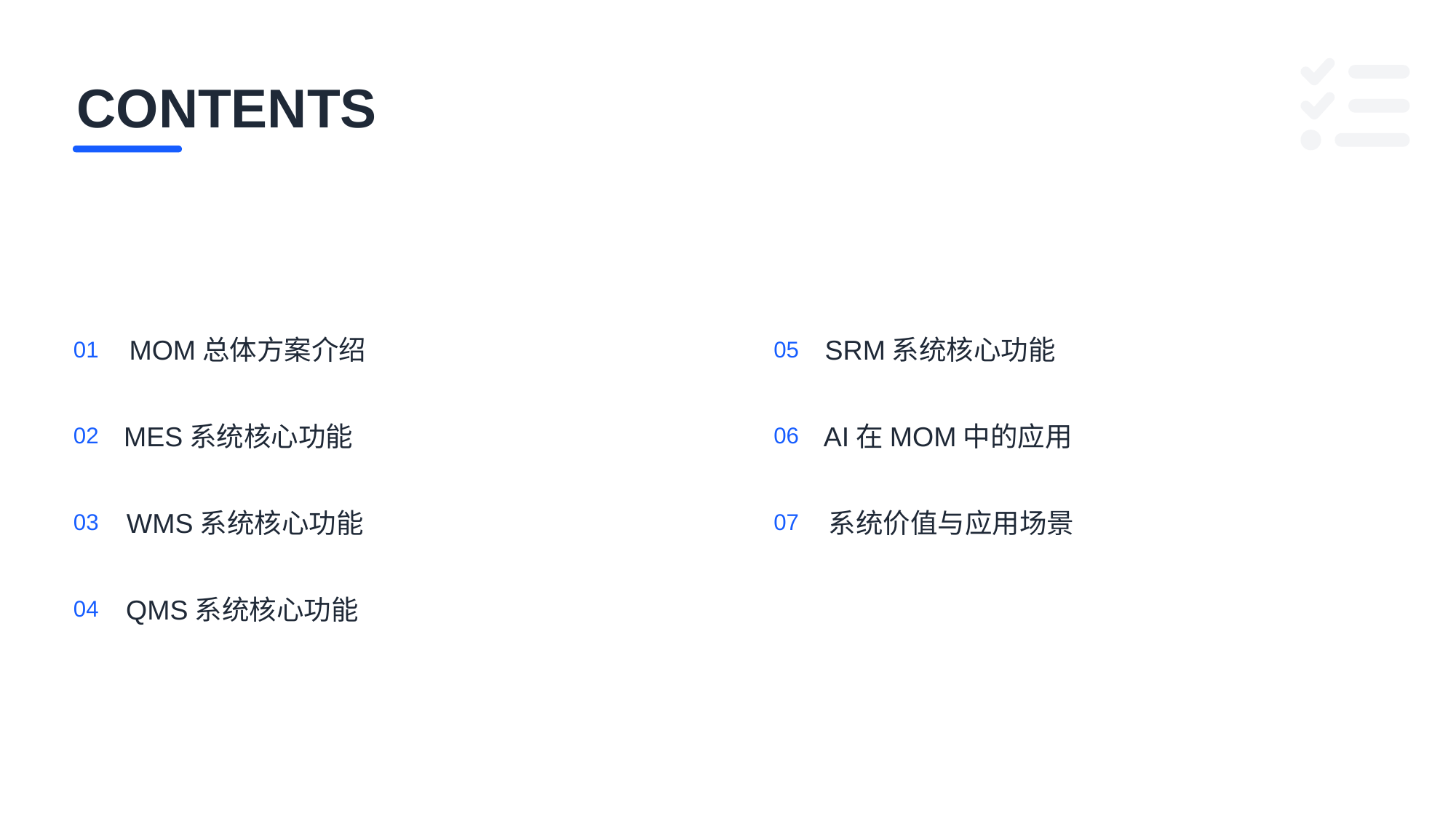

CONTENTS

MOM总体方案介绍
SRM系统核心功能
01
05
MES系统核心功能
AI在MOM中的应用
02
06
WMS系统核心功能
系统价值与应用场景
03
07
QMS系统核心功能
04